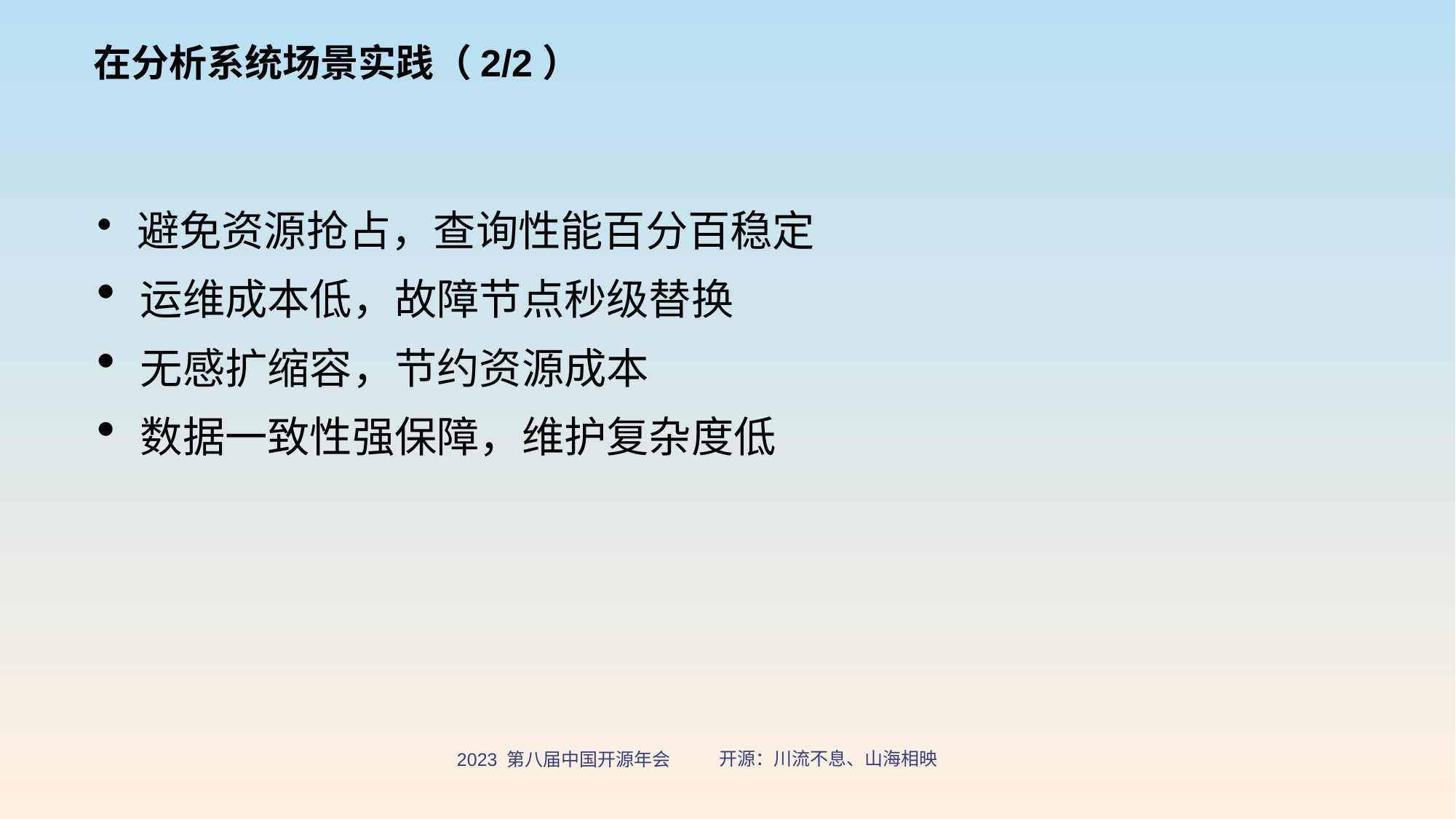

在分析系统场景实践（2/2）
 避免资源抢占，查询性能百分百稳定
 运维成本低，故障节点秒级替换
 无感扩缩容，节约资源成本
 数据一致性强保障，维护复杂度低